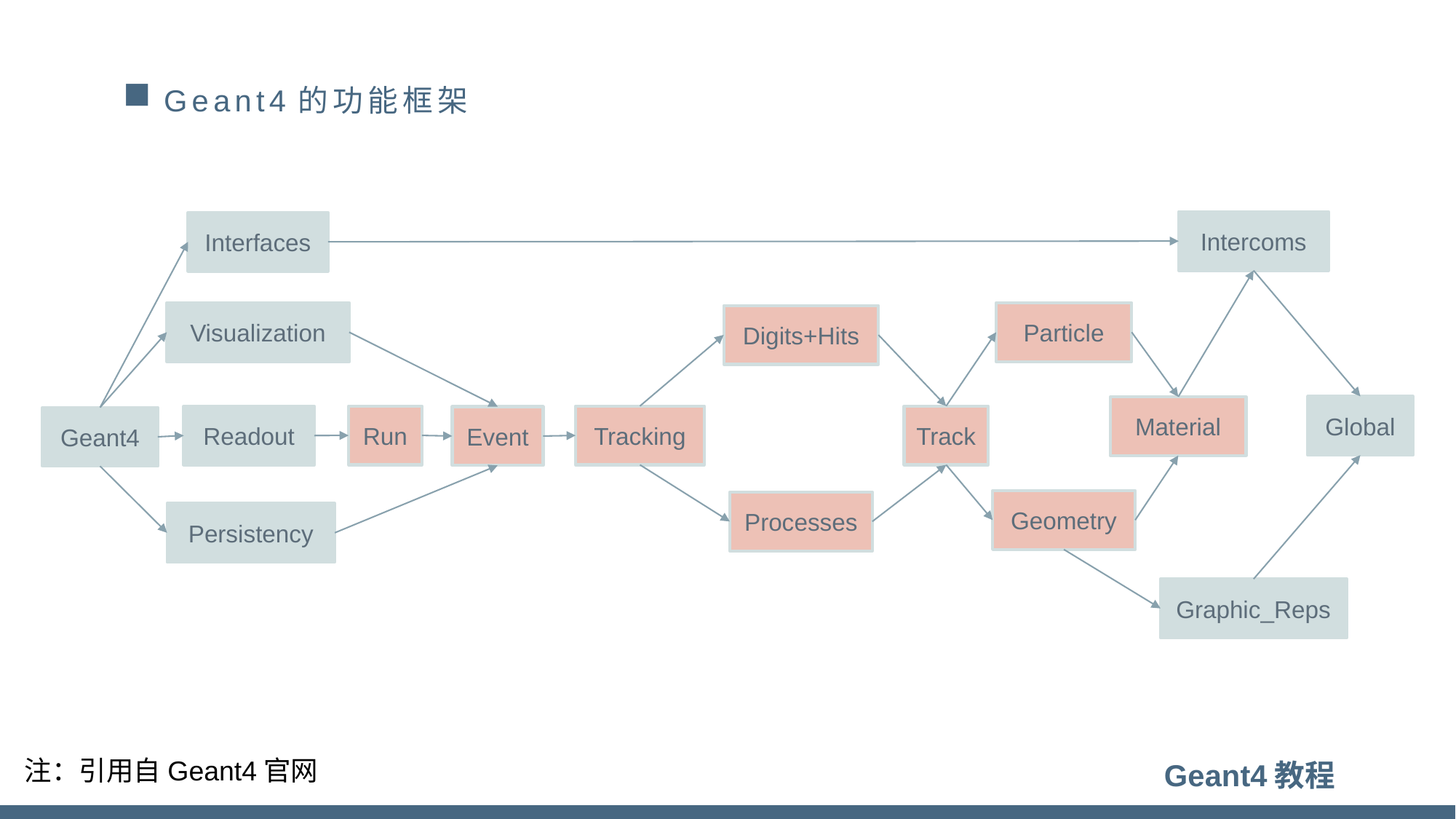

https://www.ypppt.com/
# Geant4的功能框架

Intercoms
Interfaces
Visualization
Particle
Digits+Hits
Global
Material
Track
Run
Tracking
Readout
Event
Geant4
Geometry
Processes
Persistency
Graphic_Reps
注：引用自Geant4官网